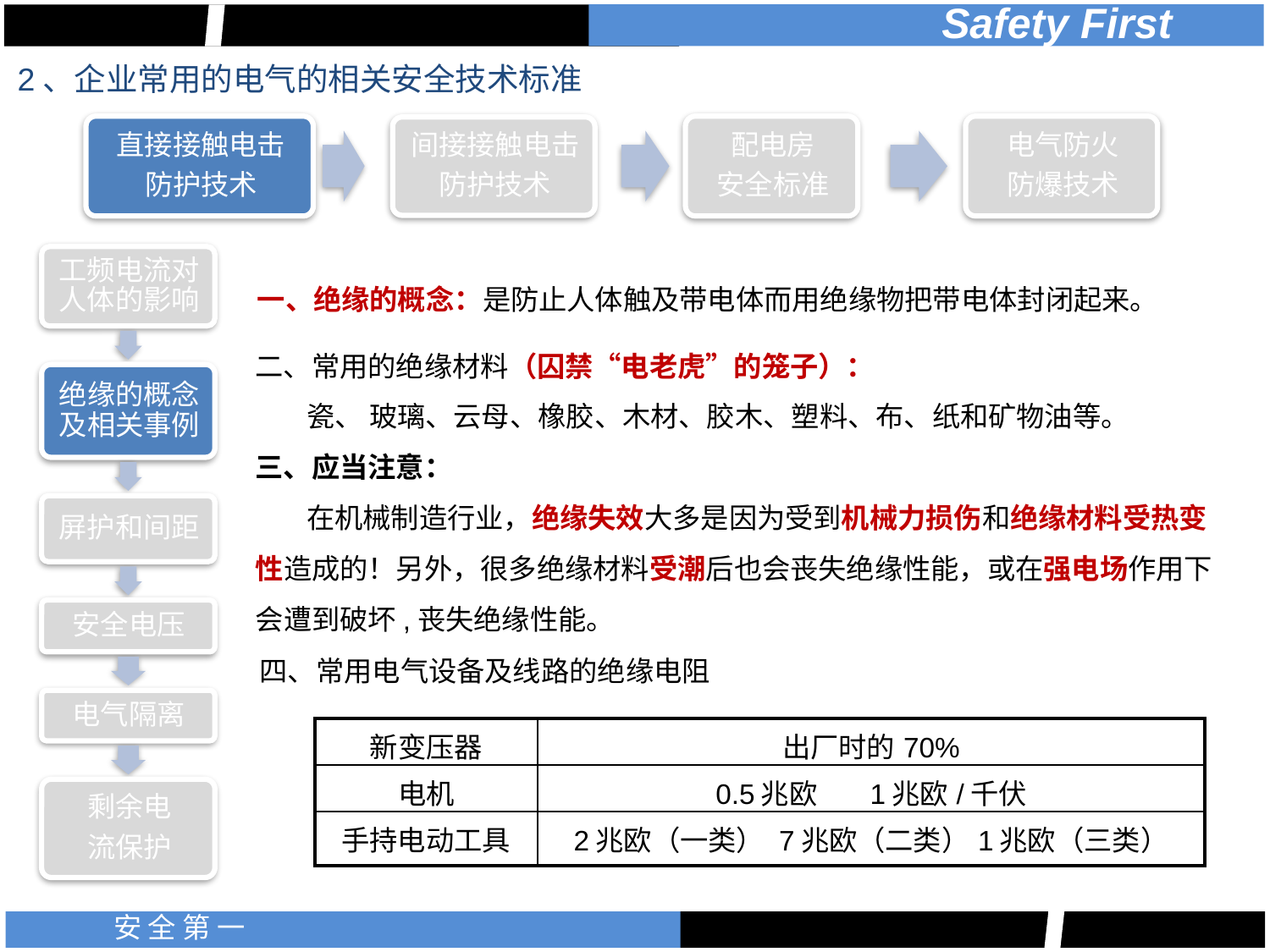

2、企业常用的电气的相关安全技术标准
直接接触电击
防护技术

间接接触电击
防护技术

配电房
安全标准

电气防火
防爆技术
工频电流对人体的影响

绝缘的概念及相关事例

屏护和间距

安全电压

电气隔离

剩余电
流保护
一、绝缘的概念：是防止人体触及带电体而用绝缘物把带电体封闭起来。
二、常用的绝缘材料（囚禁“电老虎”的笼子）：
       瓷、 玻璃、云母、橡胶、木材、胶木、塑料、布、纸和矿物油等。
三、应当注意：
       在机械制造行业，绝缘失效大多是因为受到机械力损伤和绝缘材料受热变性造成的！另外，很多绝缘材料受潮后也会丧失绝缘性能，或在强电场作用下会遭到破坏,丧失绝缘性能。
四、常用电气设备及线路的绝缘电阻
| 新变压器 | 出厂时的70% |
| --- | --- |
| 电机 | 0.5兆欧 1兆欧/千伏 |
| 手持电动工具 | 2兆欧（一类） 7兆欧（二类）1兆欧（三类） |